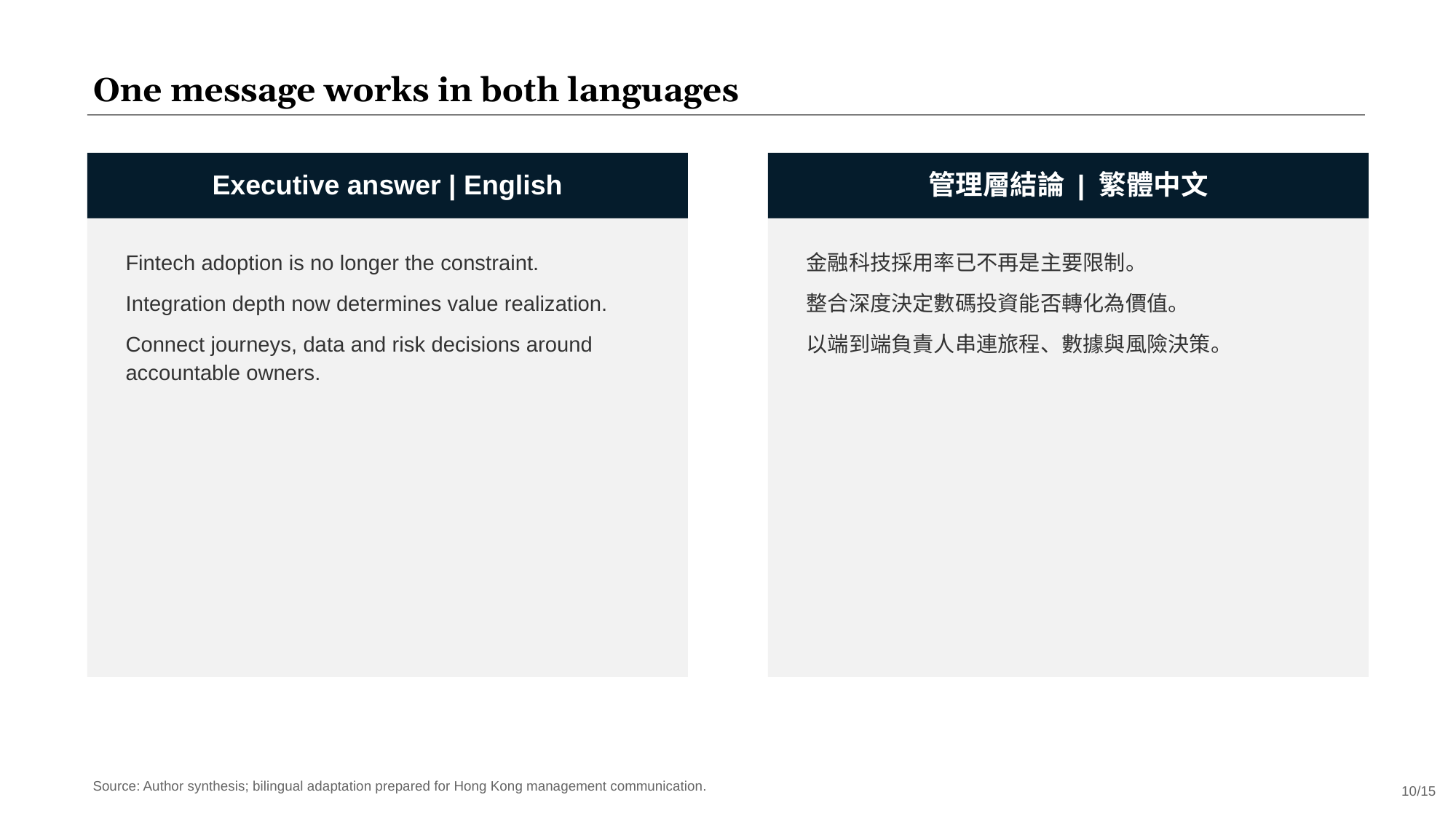

One message works in both languages

Executive answer | English

管理層結論 | 繁體中文

Fintech adoption is no longer the constraint.
Integration depth now determines value realization.
Connect journeys, data and risk decisions around accountable owners.
金融科技採用率已不再是主要限制。
整合深度決定數碼投資能否轉化為價值。
以端到端負責人串連旅程、數據與風險決策。
Source: Author synthesis; bilingual adaptation prepared for Hong Kong management communication.
10/15